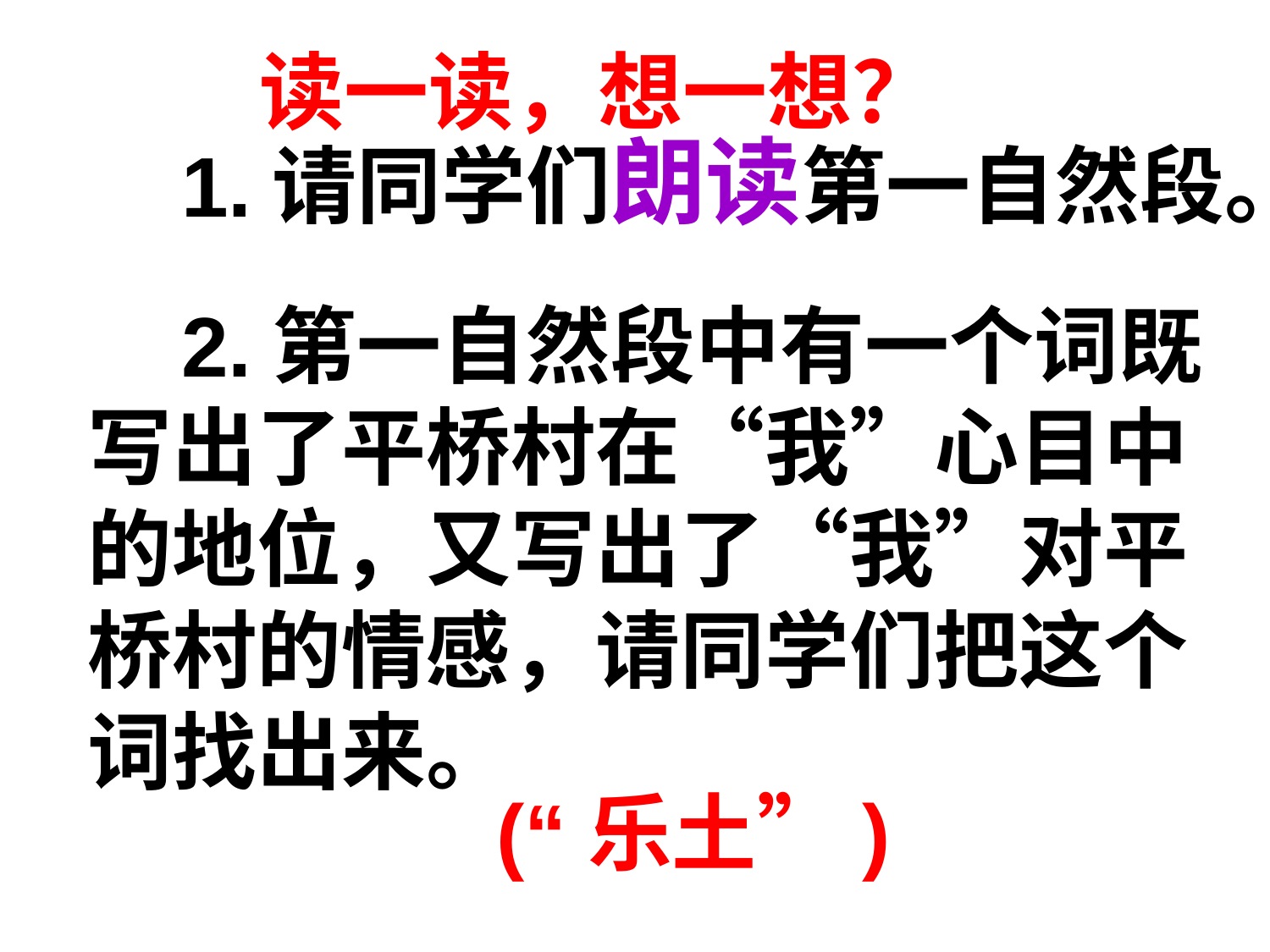

读一读，想一想？
    1.请同学们朗读第一自然段。
    2.第一自然段中有一个词既写出了平桥村在“我”心目中的地位，又写出了“我”对平桥村的情感，请同学们把这个词找出来。
(“乐土”)